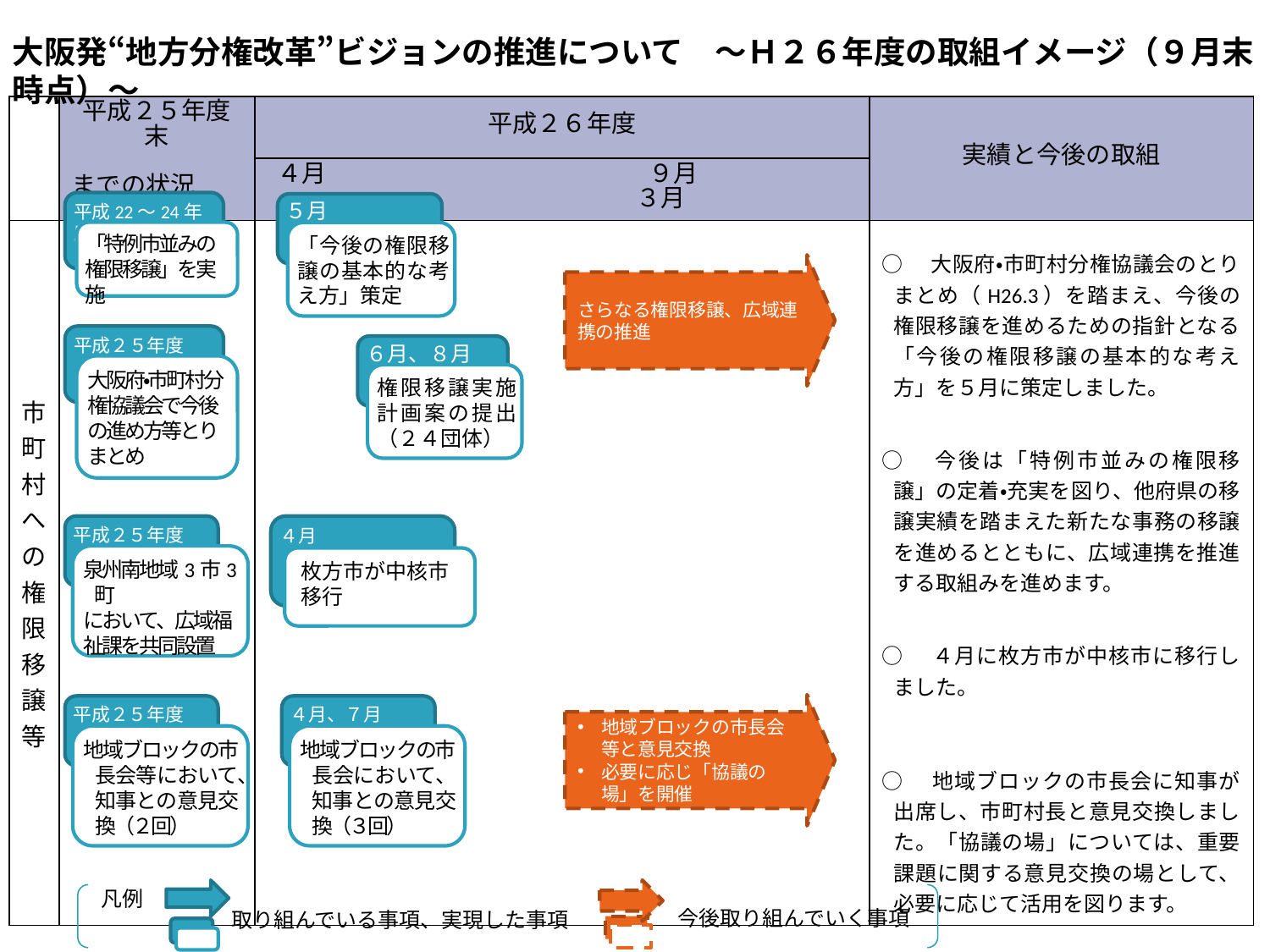

大阪発“地方分権改革”ビジョンの推進について　～Ｈ２６年度の取組イメージ（９月末時点）～
|  | 平成２５年度末 | 平成２６年度 | 実績と今後の取組 |
| --- | --- | --- | --- |
|  | までの状況 | ４月　　　　　　　　　　　　　９月　　　　　　　　　　　　　　３月 |  |
| 市町村への権限移譲等 |  |  | ○　大阪府・市町村分権協議会のとりまとめ（H26.3）を踏まえ、今後の権限移譲を進めるための指針となる「今後の権限移譲の基本的な考え方」を５月に策定しました。 ○　今後は「特例市並みの権限移譲」の定着・充実を図り、他府県の移譲実績を踏まえた新たな事務の移譲を進めるとともに、広域連携を推進する取組みを進めます。 ○　４月に枚方市が中核市に移行しました。 ○　地域ブロックの市長会に知事が出席し、市町村長と意見交換しました。「協議の場」については、重要課題に関する意見交換の場として、必要に応じて活用を図ります。 |
平成22～24年度
５月
「特例市並みの権限移譲」を実施
「今後の権限移譲の基本的な考え方」策定
さらなる権限移譲、広域連携の推進
平成２５年度
６月、８月
大阪府・市町村分権協議会で今後の進め方等とりまとめ
権限移譲実施計画案の提出（２４団体）
平成２５年度
４月
泉州南地域3市3町
において、広域福
祉課を共同設置
枚方市が中核市移行
地域ブロックの市長会等と意見交換
必要に応じ「協議の場」を開催
平成２５年度
４月、７月
地域ブロックの市長会等において、知事との意見交換（２回）
地域ブロックの市長会において、知事との意見交換（３回）
凡例

今後取り組んでいく事項
取り組んでいる事項、実現した事項